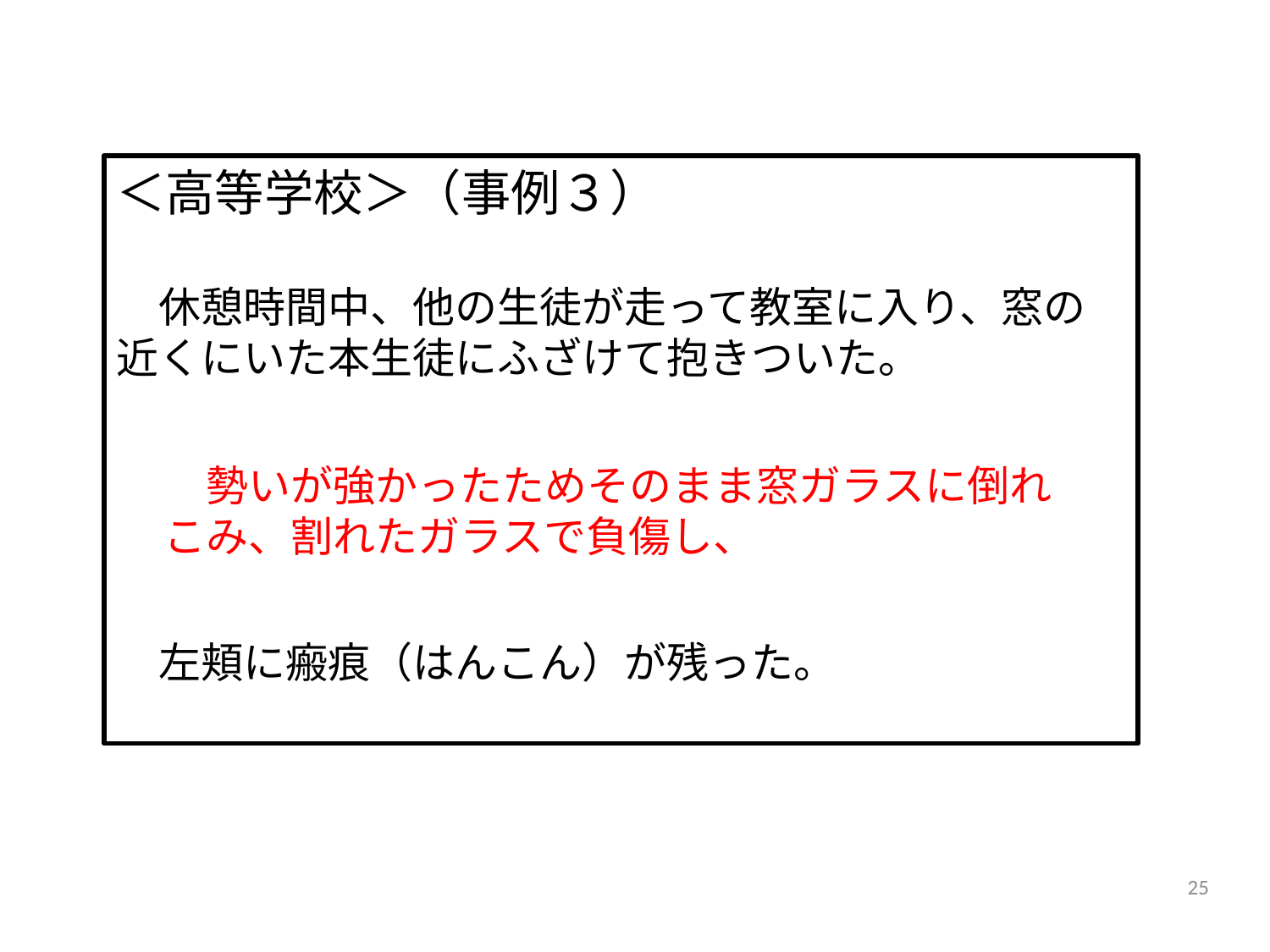

＜高等学校＞（事例３）

　休憩時間中、他の生徒が走って教室に入り、窓の近くにいた本生徒にふざけて抱きついた。

　左頬に瘢痕（はんこん）が残った。

　勢いが強かったためそのまま窓ガラスに倒れこみ、割れたガラスで負傷し、
25